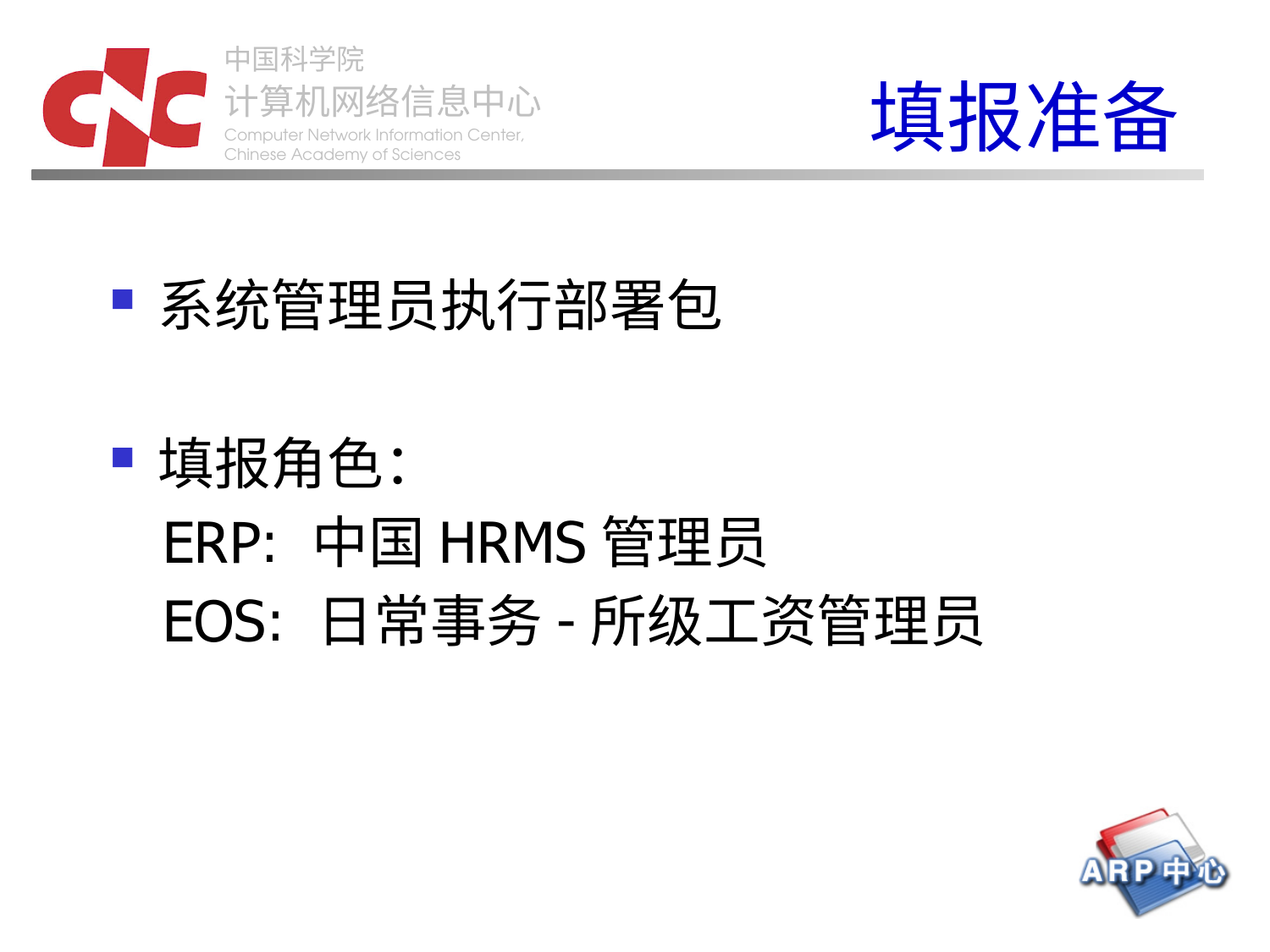

# 填报准备
系统管理员执行部署包

填报角色：
   ERP: 中国HRMS管理员
   EOS: 日常事务-所级工资管理员